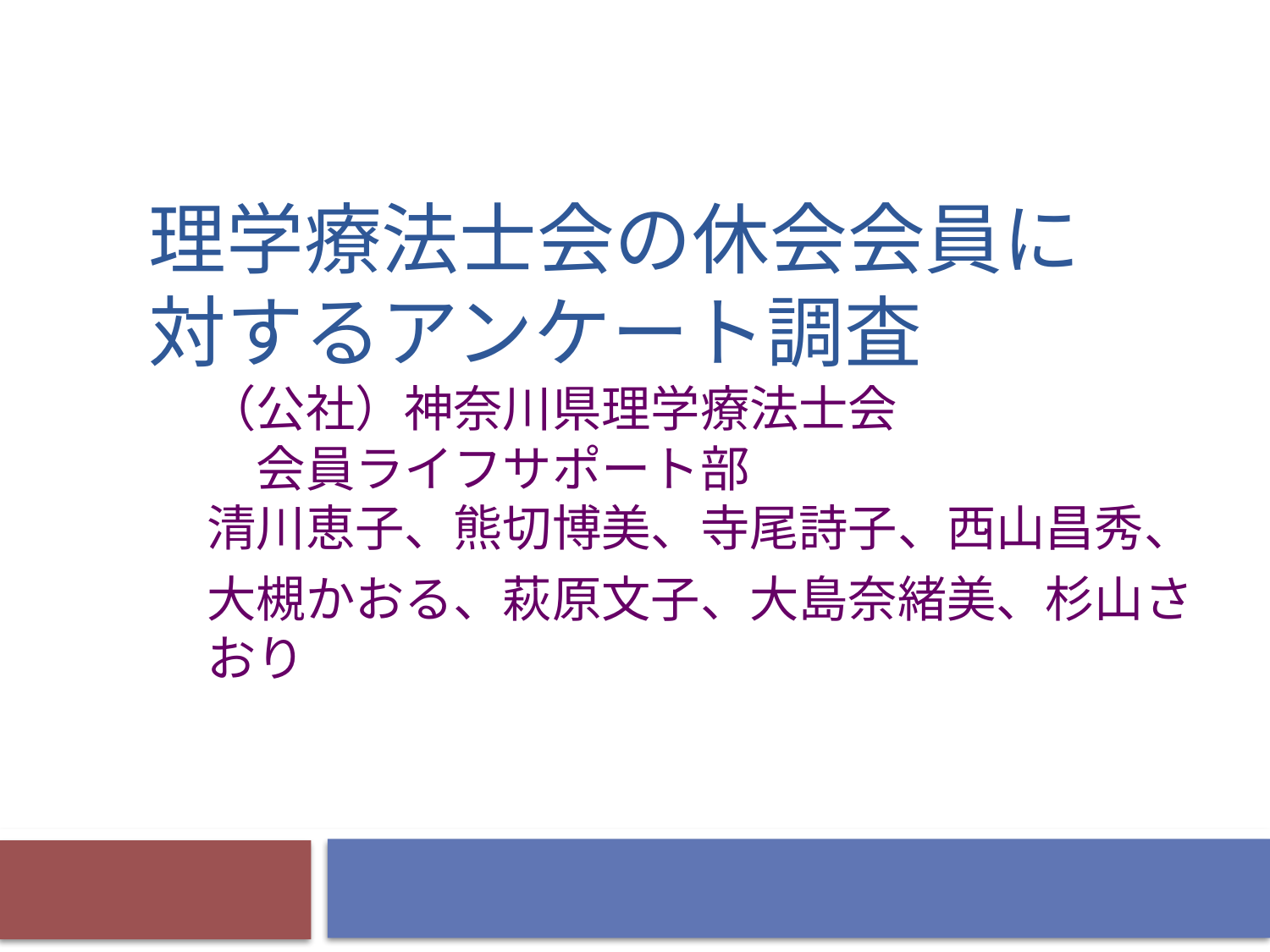

# 理学療法士会の休会会員に 対するアンケート調査
（公社）神奈川県理学療法士会
　会員ライフサポート部
清川恵子、熊切博美、寺尾詩子、西山昌秀、
大槻かおる、萩原文子、大島奈緒美、杉山さおり